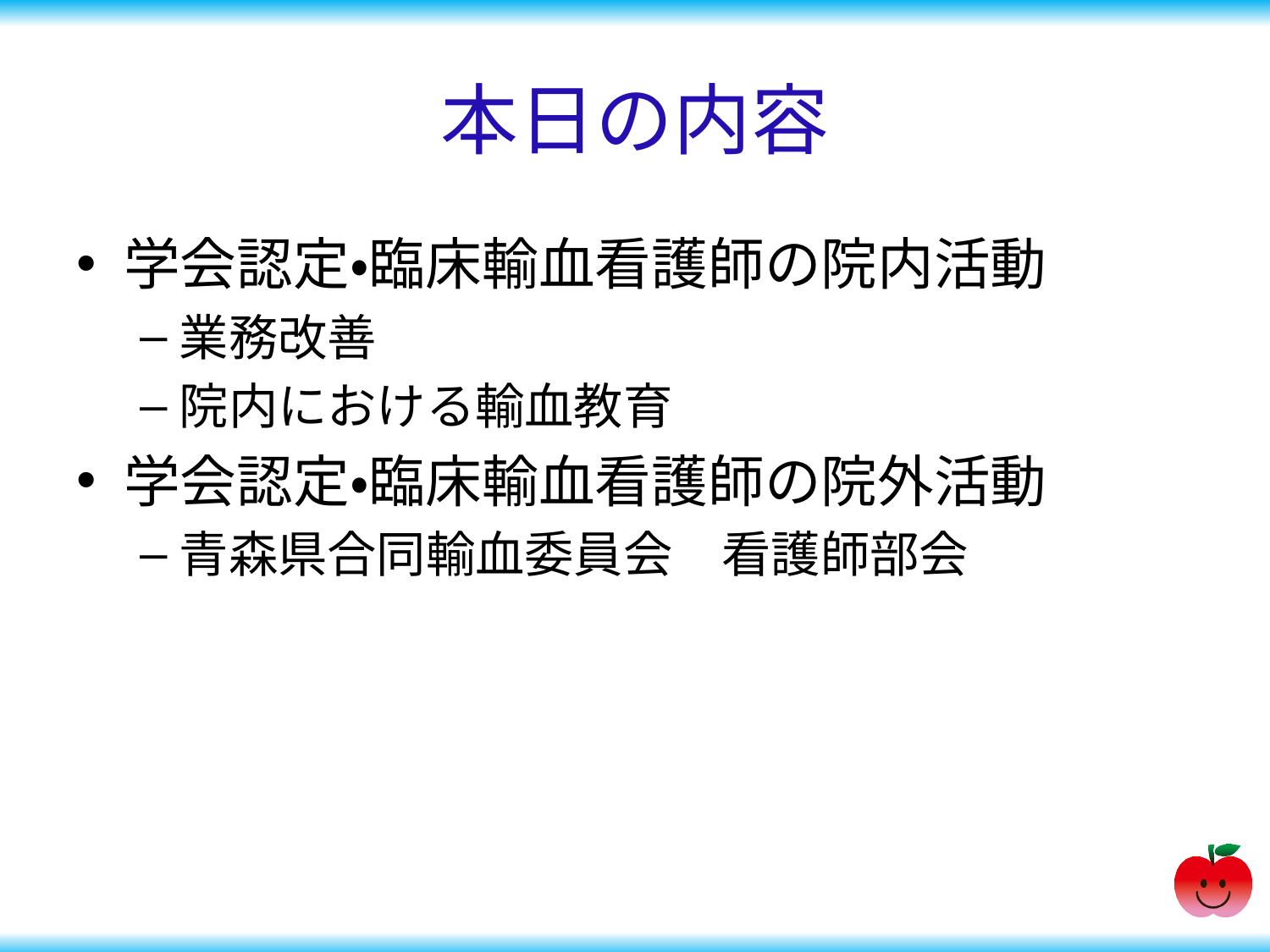

# 本日の内容
学会認定・臨床輸血看護師の院内活動
業務改善
院内における輸血教育
学会認定・臨床輸血看護師の院外活動
青森県合同輸血委員会　看護師部会